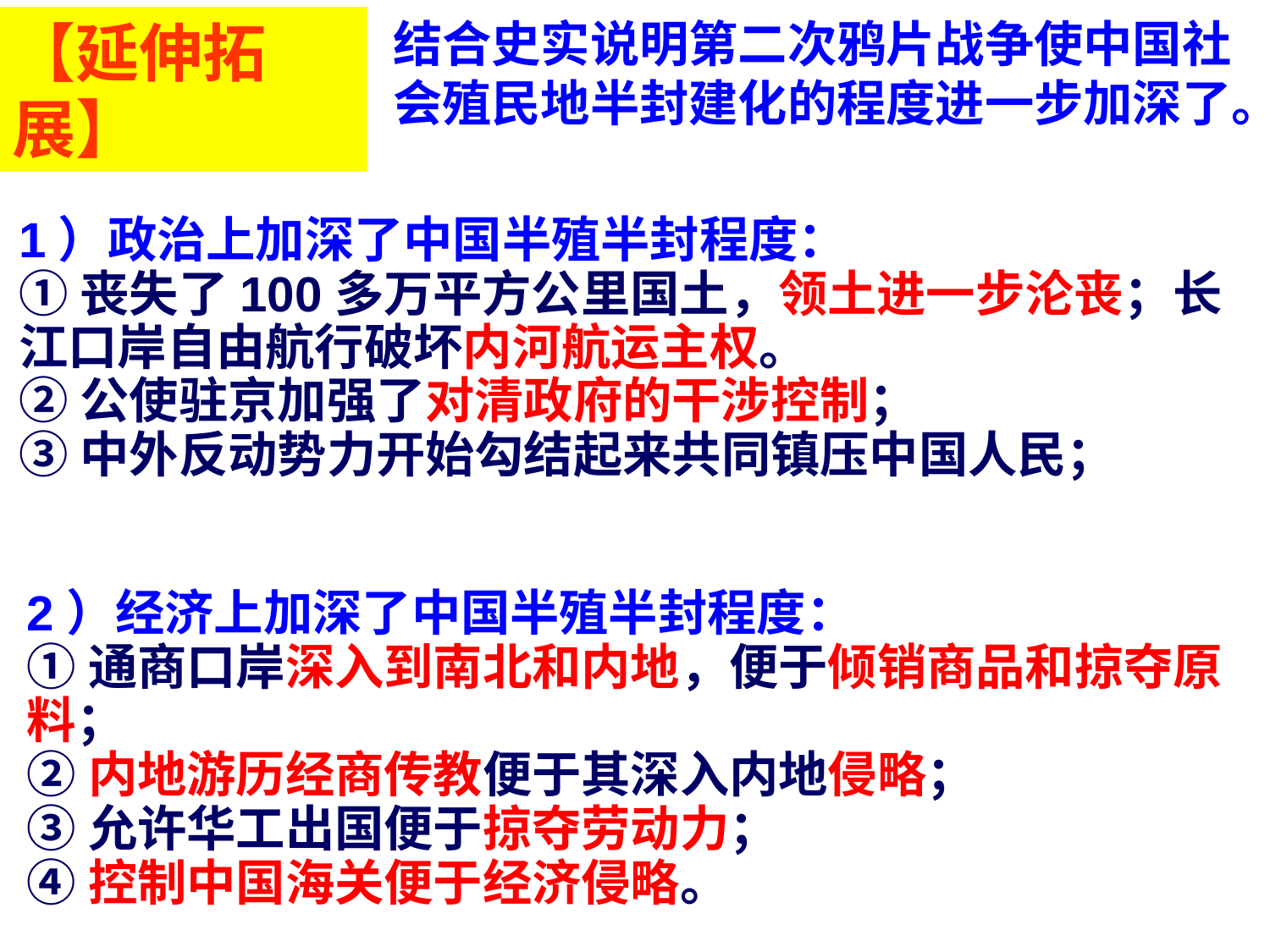

【延伸拓展】
结合史实说明第二次鸦片战争使中国社会殖民地半封建化的程度进一步加深了。
1）政治上加深了中国半殖半封程度：
①丧失了100多万平方公里国土，领土进一步沦丧；长江口岸自由航行破坏内河航运主权。
②公使驻京加强了对清政府的干涉控制；
③中外反动势力开始勾结起来共同镇压中国人民；
2）经济上加深了中国半殖半封程度：
①通商口岸深入到南北和内地，便于倾销商品和掠夺原料；
②内地游历经商传教便于其深入内地侵略；
③允许华工出国便于掠夺劳动力；
④控制中国海关便于经济侵略。